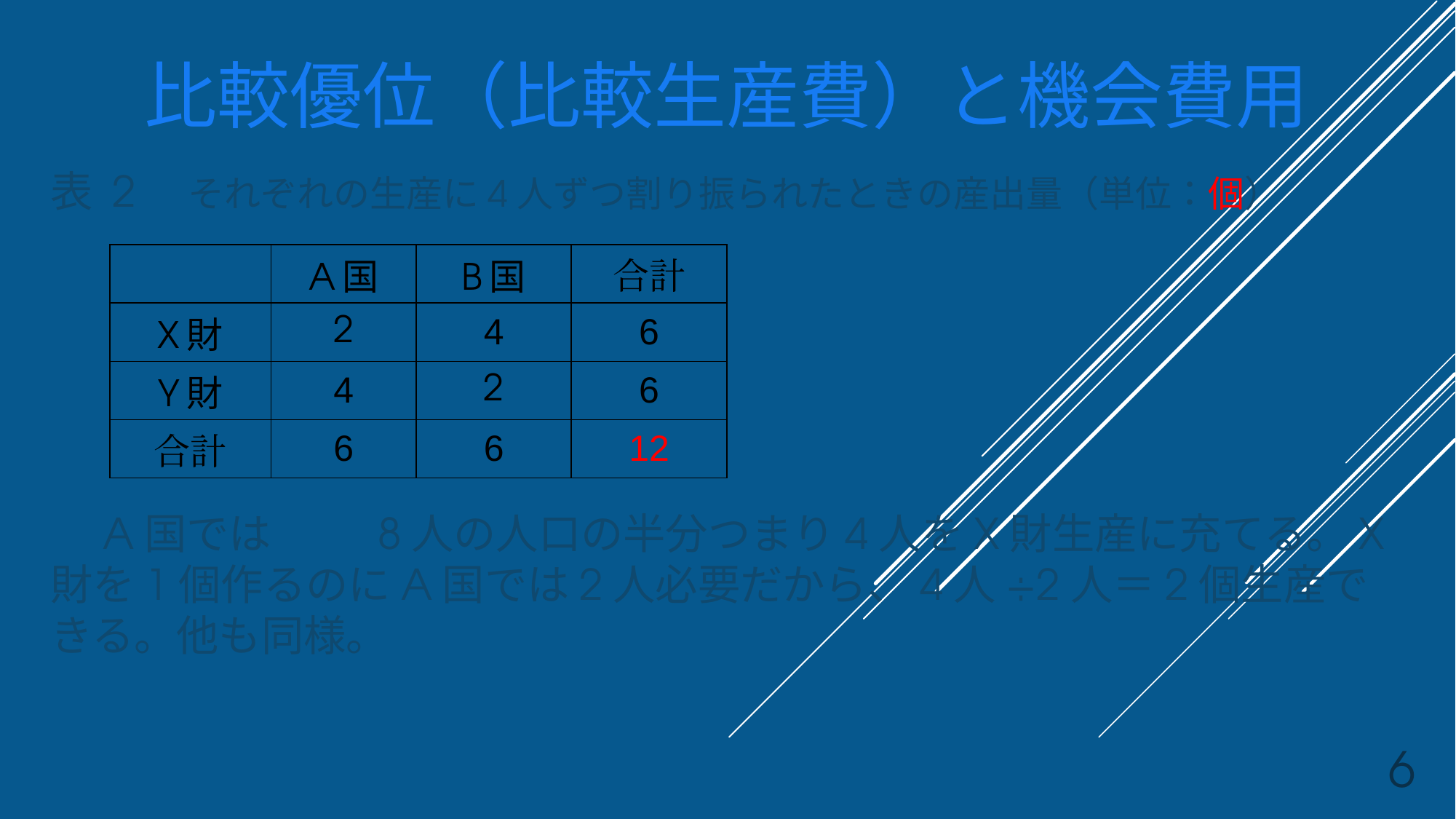

# 比較優位（比較生産費）と機会費用
表 2　それぞれの生産に4人ずつ割り振られたときの産出量（単位：個）

　A国では	8人の人口の半分つまり4人をX財生産に充てる。X財を1個作るのにA国では2人必要だから、4人÷2人＝2個生産できる。他も同様。
|  | A国 | B国 | 合計 |
| --- | --- | --- | --- |
| X財 | 2 | 4 | 6 |
| Y財 | 4 | 2 | 6 |
| 合計 | 6 | 6 | 12 |
6